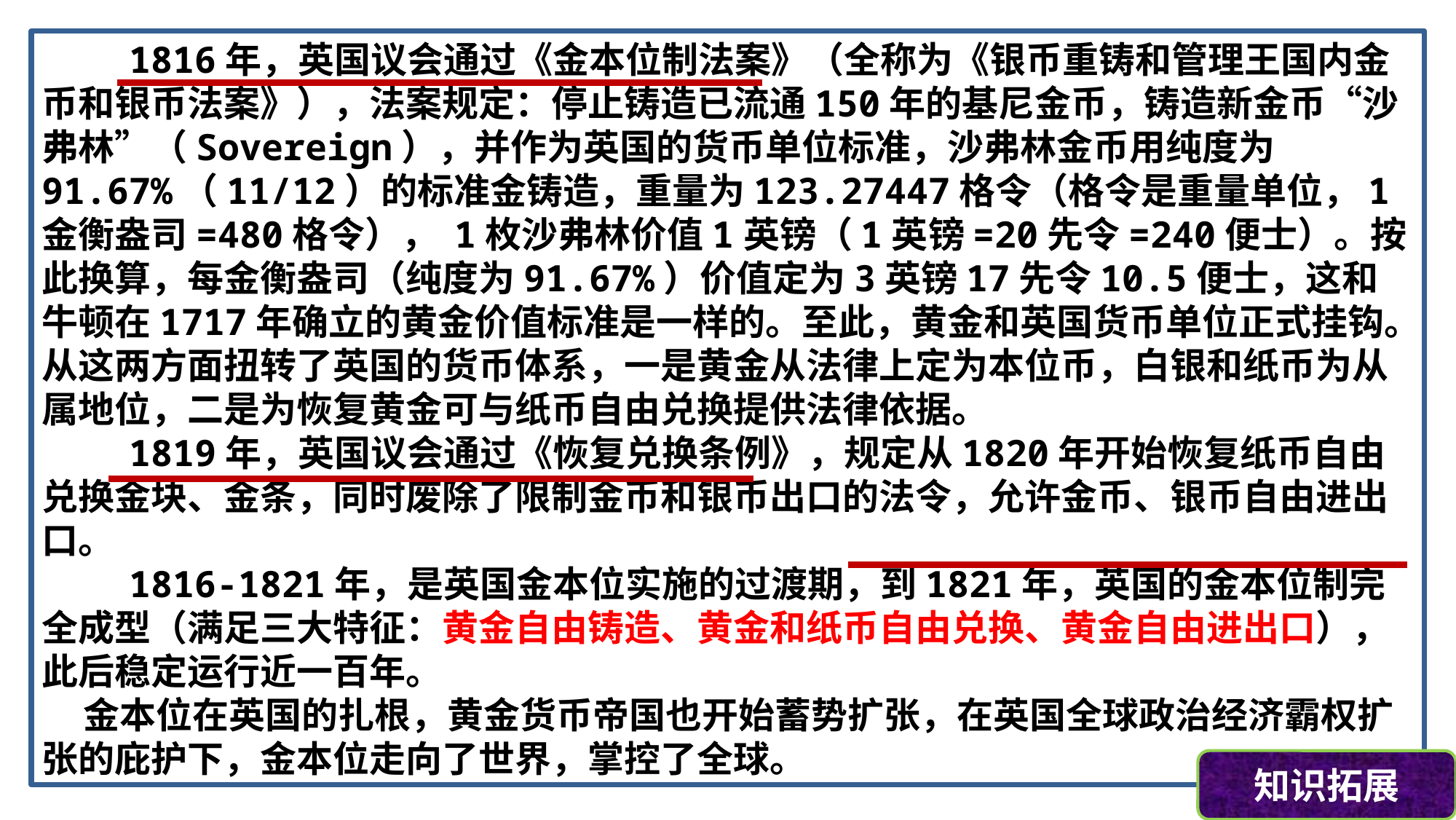

1816年，英国议会通过《金本位制法案》（全称为《银币重铸和管理王国内金币和银币法案》），法案规定：停止铸造已流通150年的基尼金币，铸造新金币“沙弗林”（Sovereign），并作为英国的货币单位标准，沙弗林金币用纯度为91.67%（11/12）的标准金铸造，重量为123.27447格令（格令是重量单位，1金衡盎司=480格令）， 1枚沙弗林价值1英镑（1英镑=20先令=240便士）。按此换算，每金衡盎司（纯度为91.67%）价值定为3英镑17先令10.5便士，这和牛顿在1717年确立的黄金价值标准是一样的。至此，黄金和英国货币单位正式挂钩。从这两方面扭转了英国的货币体系，一是黄金从法律上定为本位币，白银和纸币为从属地位，二是为恢复黄金可与纸币自由兑换提供法律依据。
    1819年，英国议会通过《恢复兑换条例》，规定从1820年开始恢复纸币自由兑换金块、金条，同时废除了限制金币和银币出口的法令，允许金币、银币自由进出口。
    1816-1821年，是英国金本位实施的过渡期，到1821年，英国的金本位制完全成型（满足三大特征：黄金自由铸造、黄金和纸币自由兑换、黄金自由进出口），此后稳定运行近一百年。
    金本位在英国的扎根，黄金货币帝国也开始蓄势扩张，在英国全球政治经济霸权扩张的庇护下，金本位走向了世界，掌控了全球。
知识拓展